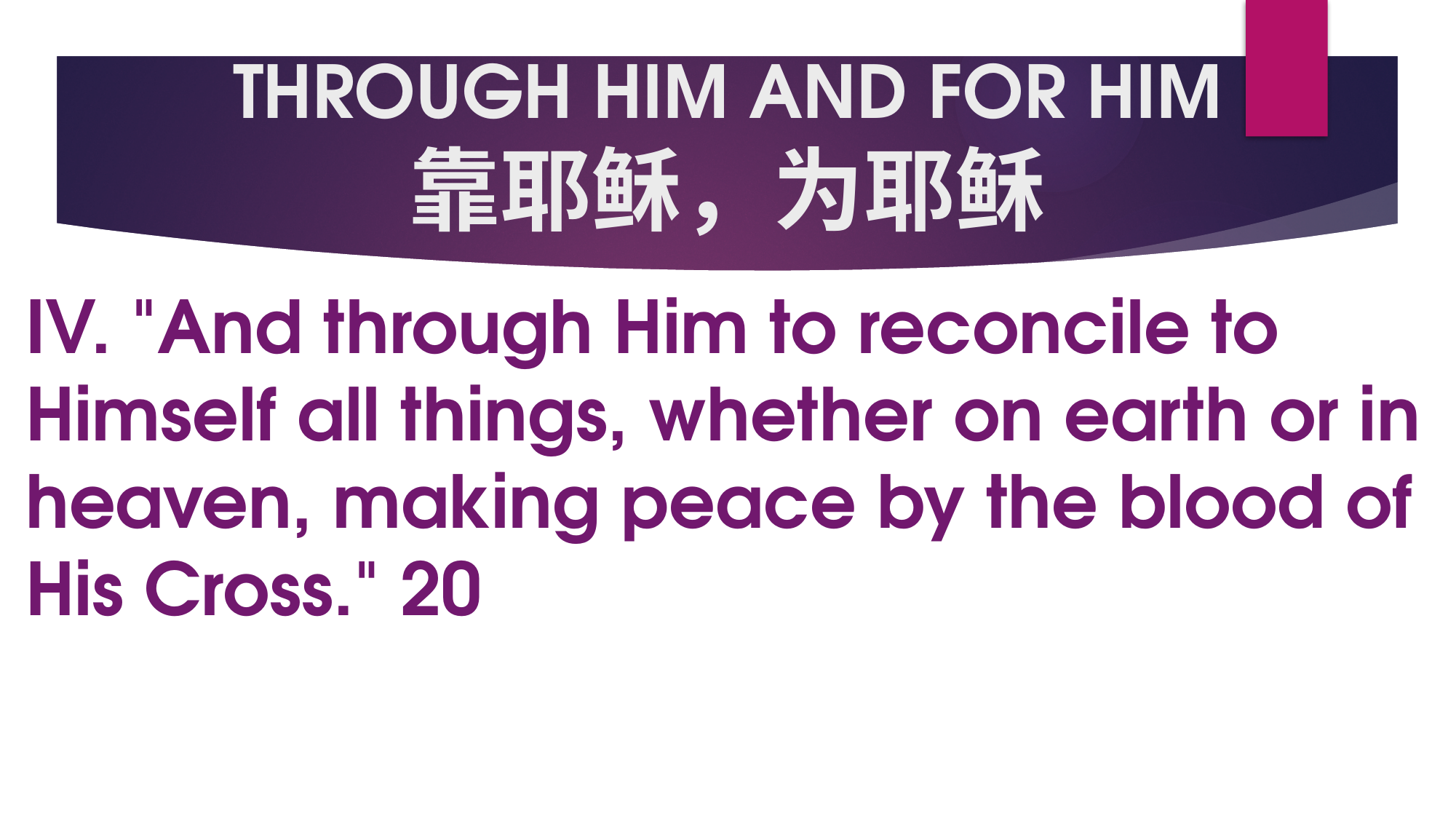

# THROUGH HIM AND FOR HIM 靠耶稣，为耶稣
IV. "And through Him to reconcile to Himself all things, whether on earth or in heaven, making peace by the blood of His Cross." 20